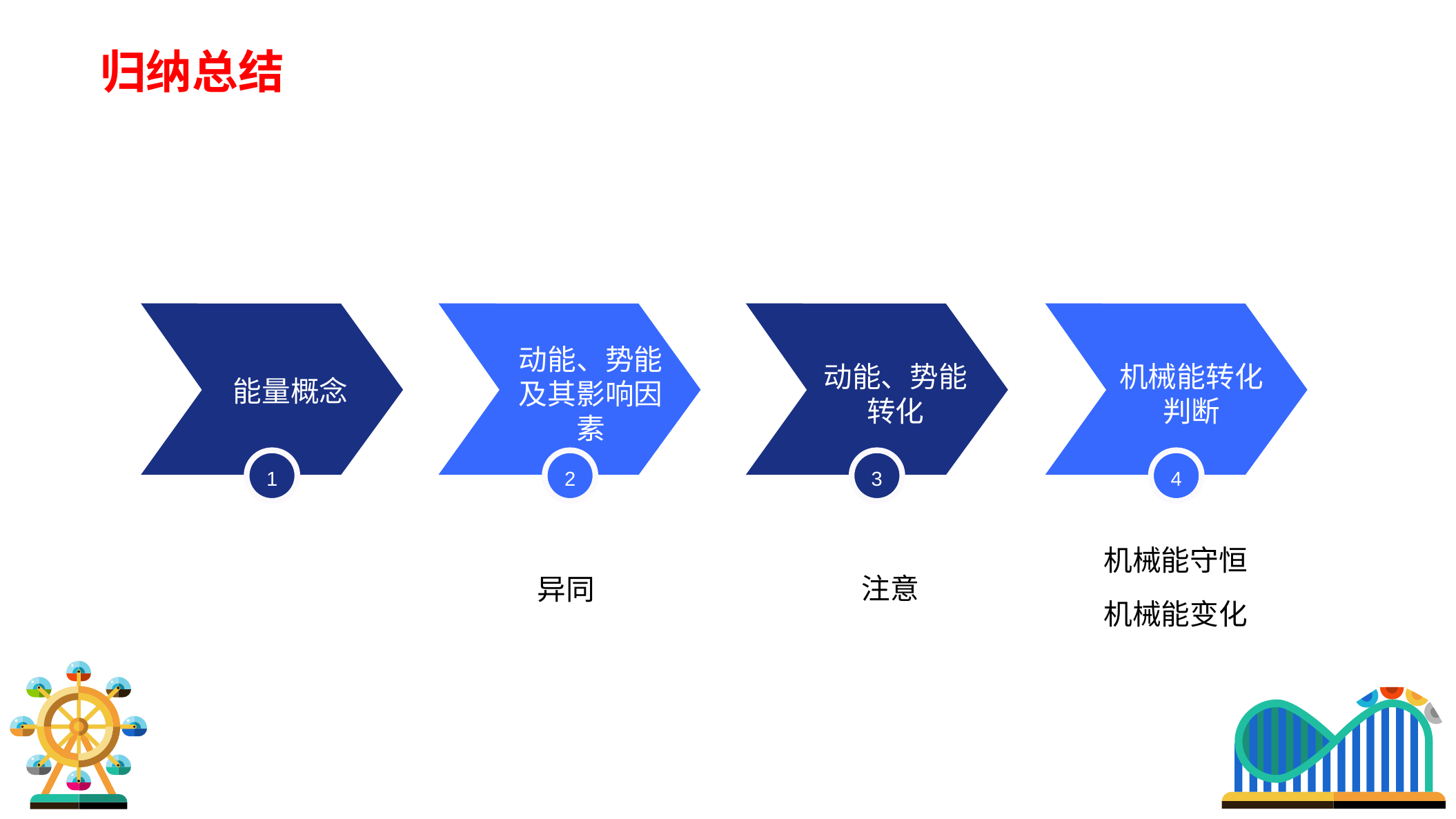

归纳总结

能量概念

动能、势能及其影响因素

动能、势能转化

机械能转化判断

1

2

3

4
机械能守恒
注意
异同
机械能变化